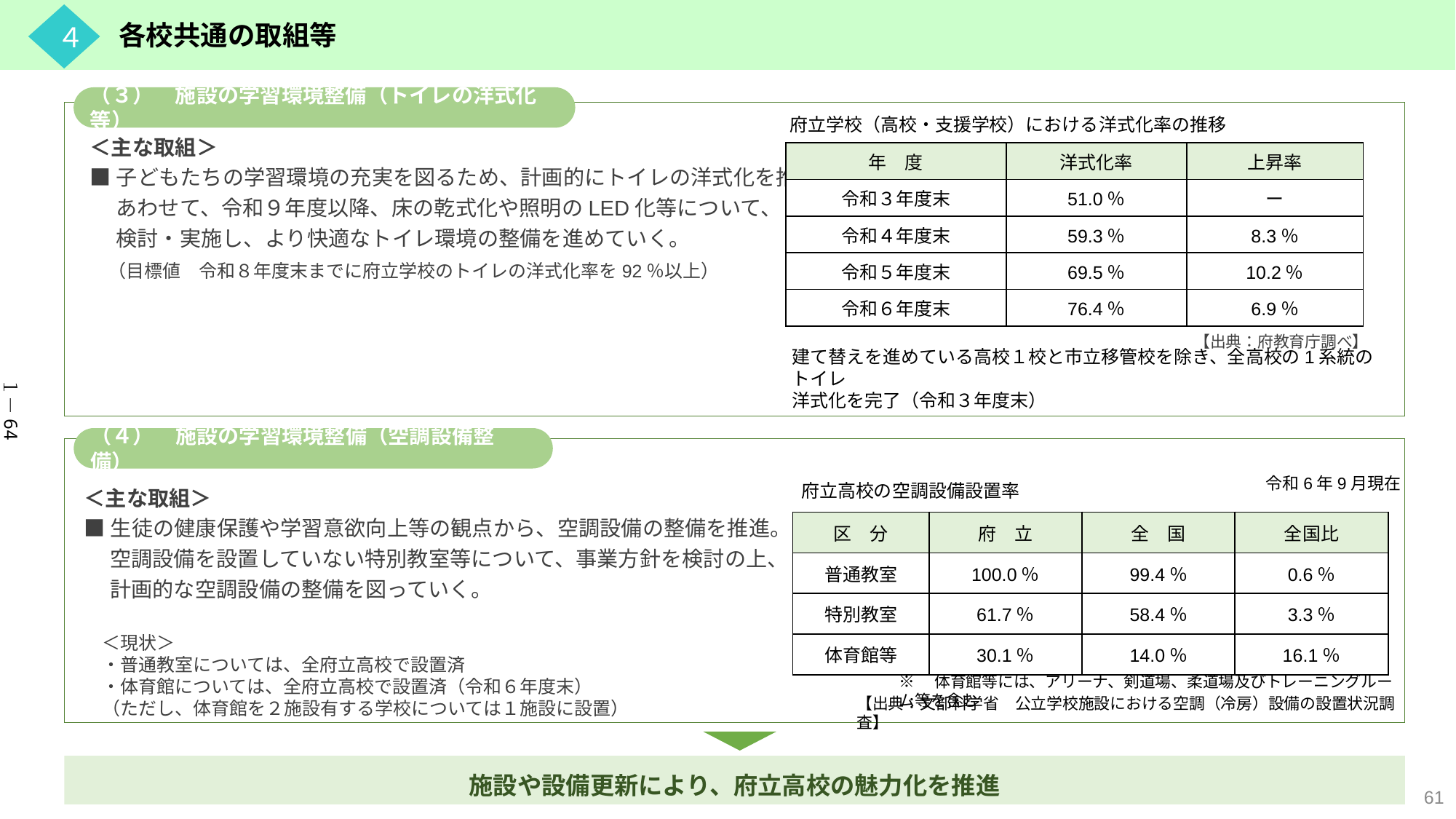

４
各校共通の取組等
（３）　施設の学習環境整備（トイレの洋式化等）

府立学校（高校・支援学校）における洋式化率の推移
＜主な取組＞
■子どもたちの学習環境の充実を図るため、計画的にトイレの洋式化を推進。
　 あわせて、令和９年度以降、床の乾式化や照明のLED化等について、
　 検討・実施し、より快適なトイレ環境の整備を進めていく。
　（目標値　令和８年度末までに府立学校のトイレの洋式化率を92％以上）
| 年　度 | 洋式化率 | 上昇率 |
| --- | --- | --- |
| 令和３年度末 | 51.0％ | ー |
| 令和４年度末 | 59.3％ | 8.3％ |
| 令和５年度末 | 69.5％ | 10.2％ |
| 令和６年度末 | 76.4％ | 6.9％ |
【出典：府教育庁調べ】
建て替えを進めている高校１校と市立移管校を除き、全高校の1系統のトイレ
洋式化を完了（令和３年度末）
１－64
（４）　施設の学習環境整備（空調設備整備）

令和6年9月現在
府立高校の空調設備設置率
＜主な取組＞
■生徒の健康保護や学習意欲向上等の観点から、空調設備の整備を推進。
　 空調設備を設置していない特別教室等について、事業方針を検討の上、
　 計画的な空調設備の整備を図っていく。

　＜現状＞
　・普通教室については、全府立高校で設置済
　・体育館については、全府立高校で設置済（令和６年度末）
　（ただし、体育館を２施設有する学校については１施設に設置）
| 区　分 | 府　立 | 全　国 | 全国比 |
| --- | --- | --- | --- |
| 普通教室 | 100.0％ | 99.4％ | 0.6％ |
| 特別教室 | 61.7％ | 58.4％ | 3.3％ |
| 体育館等 | 30.1％ | 14.0％ | 16.1％ |
※　体育館等には、アリーナ、剣道場、柔道場及びトレーニングルーム等を含む
【出典：文部科学省　公立学校施設における空調（冷房）設備の設置状況調査】

施設や設備更新により、府立高校の魅力化を推進
61